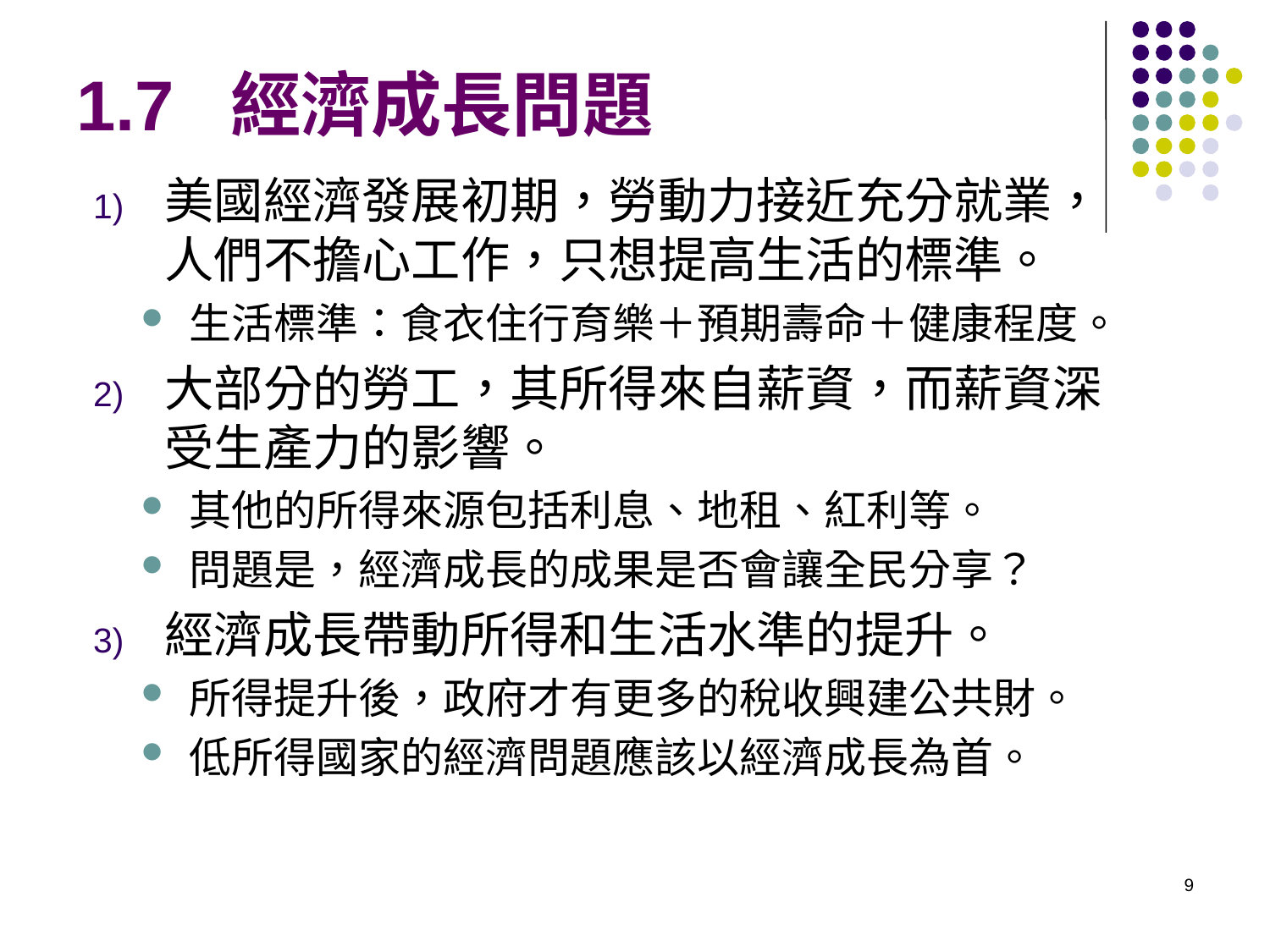

# 1.7  經濟成長問題
美國經濟發展初期，勞動力接近充分就業，人們不擔心工作，只想提高生活的標準。
生活標準：食衣住行育樂＋預期壽命＋健康程度。
大部分的勞工，其所得來自薪資，而薪資深受生產力的影響。
其他的所得來源包括利息、地租、紅利等。
問題是，經濟成長的成果是否會讓全民分享？
經濟成長帶動所得和生活水準的提升。
所得提升後，政府才有更多的稅收興建公共財。
低所得國家的經濟問題應該以經濟成長為首。

9